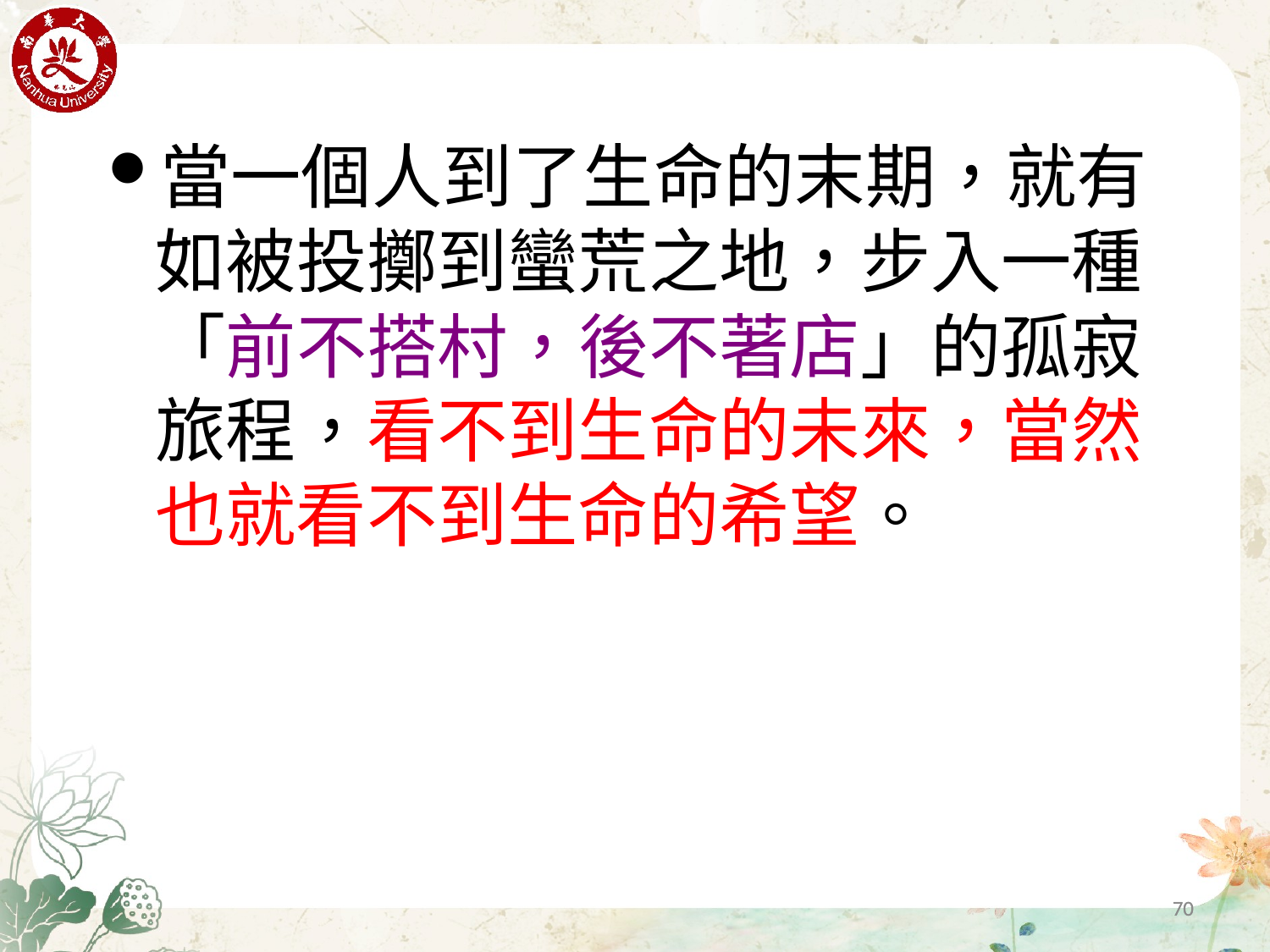

當一個人到了生命的末期，就有如被投擲到蠻荒之地，步入一種「前不搭村，後不著店」的孤寂旅程，看不到生命的未來，當然也就看不到生命的希望。
70
70